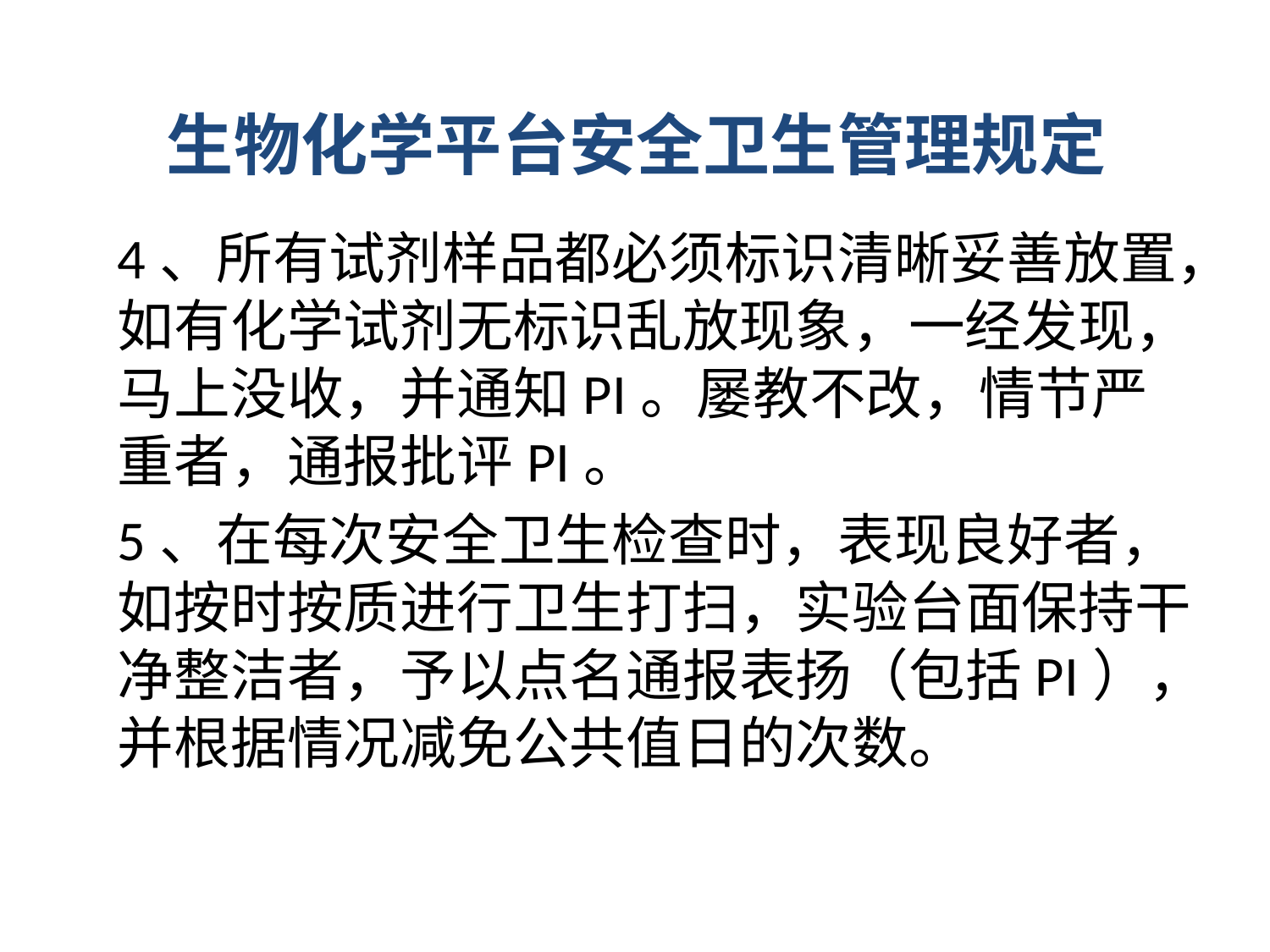

# 生物化学平台安全卫生管理规定
4、所有试剂样品都必须标识清晰妥善放置，如有化学试剂无标识乱放现象，一经发现，马上没收，并通知PI。屡教不改，情节严重者，通报批评PI。
5、在每次安全卫生检查时，表现良好者，如按时按质进行卫生打扫，实验台面保持干净整洁者，予以点名通报表扬（包括PI），并根据情况减免公共值日的次数。